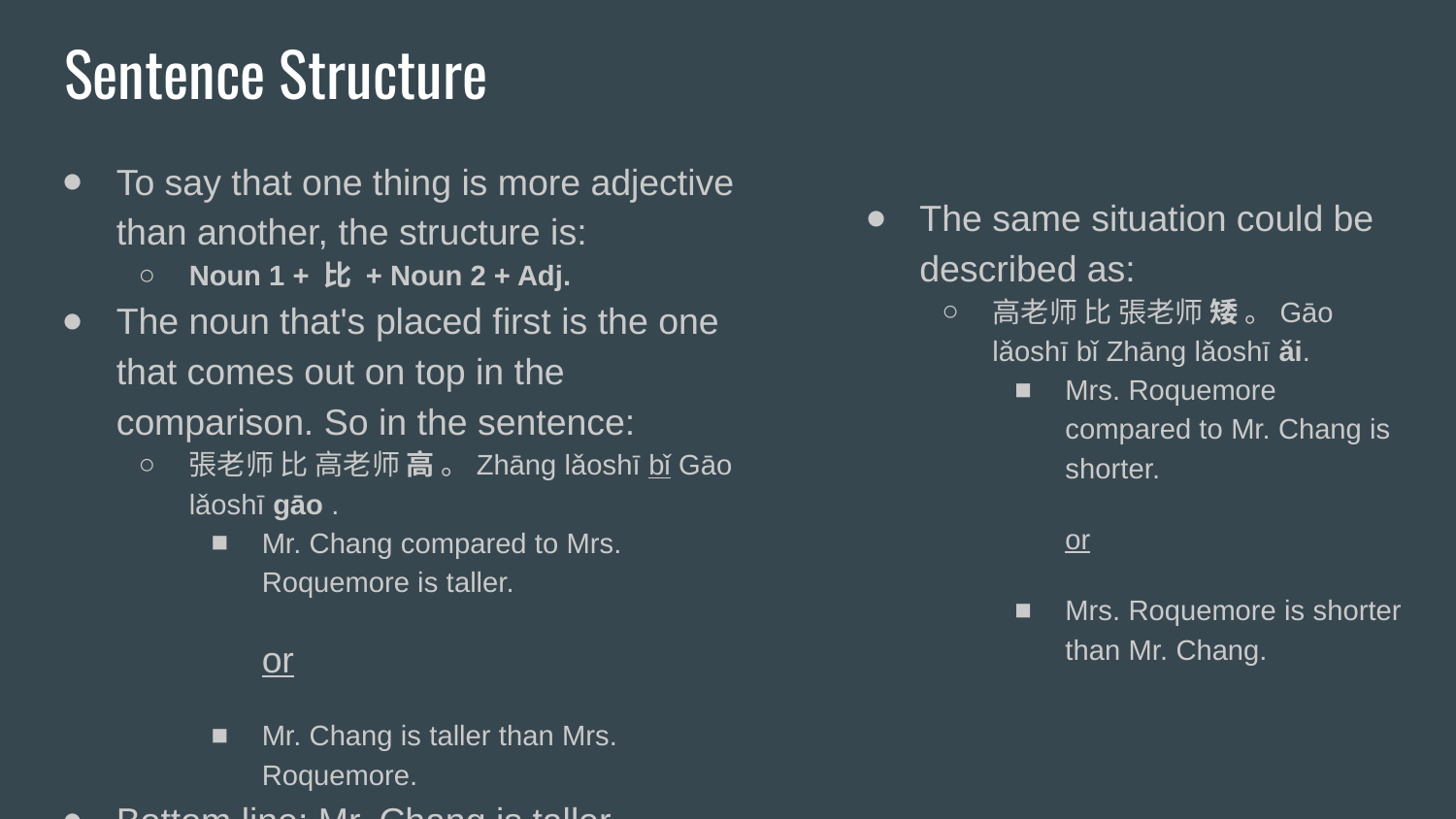

# Sentence Structure
To say that one thing is more adjective than another, the structure is:
Noun 1 + 比 + Noun 2 + Adj.
The noun that's placed first is the one that comes out on top in the comparison. So in the sentence:
張老师 比 高老师 高 。Zhāng lǎoshī bǐ Gāo lǎoshī gāo .
Mr. Chang compared to Mrs. Roquemore is taller.
or
Mr. Chang is taller than Mrs. Roquemore.
Bottom line: Mr. Chang is taller.

The same situation could be described as:
高老师 比 張老师 矮 。Gāo lǎoshī bǐ Zhāng lǎoshī ǎi.
Mrs. Roquemore compared to Mr. Chang is shorter.
or
Mrs. Roquemore is shorter than Mr. Chang.